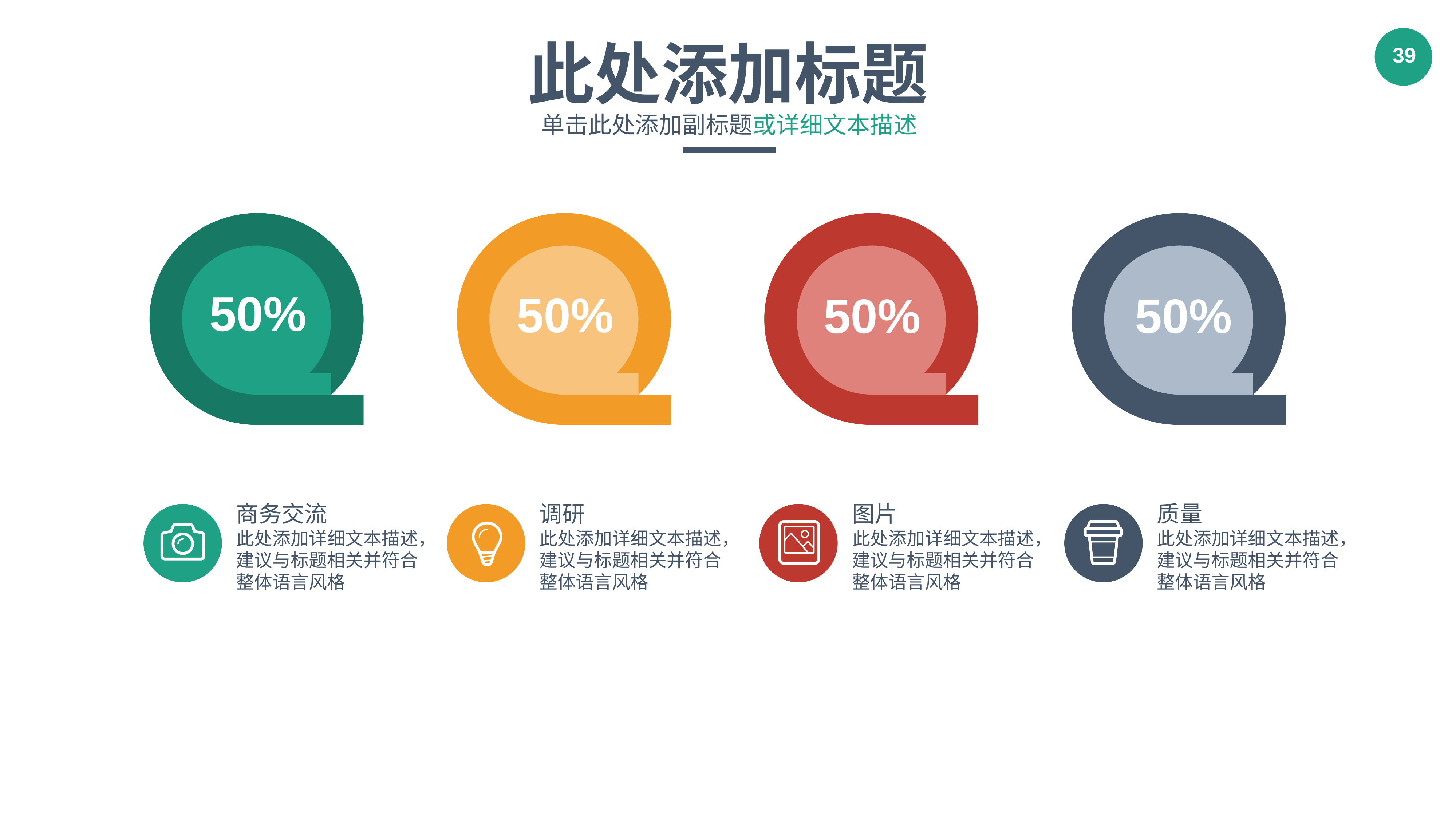

此处添加标题
单击此处添加副标题或详细文本描述

50%
50%
50%
50%
商务交流
此处添加详细文本描述，建议与标题相关并符合整体语言风格
调研
此处添加详细文本描述，建议与标题相关并符合整体语言风格
图片
此处添加详细文本描述，建议与标题相关并符合整体语言风格
质量
此处添加详细文本描述，建议与标题相关并符合整体语言风格